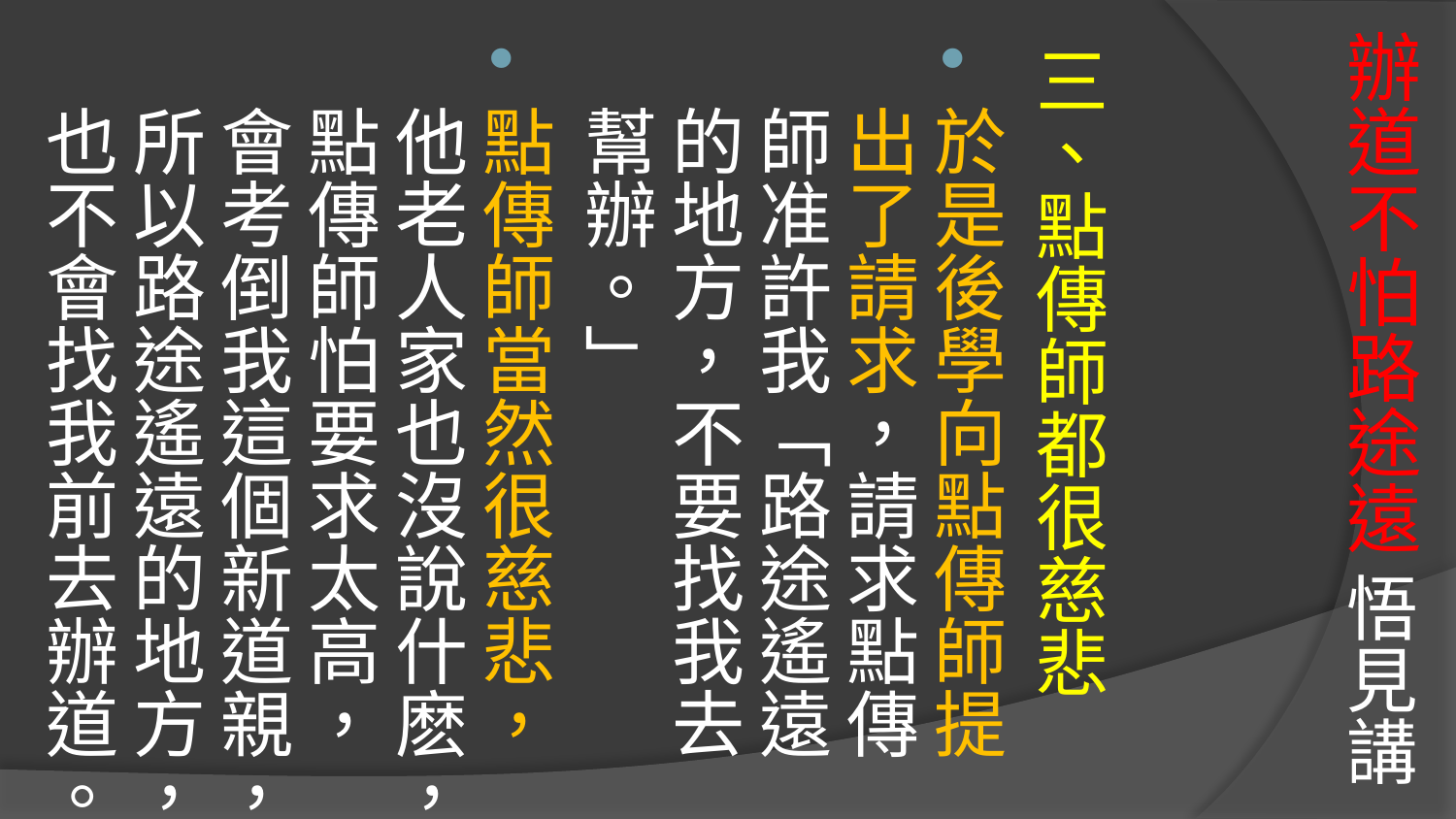

# 辦道不怕路途遠 悟見講
三、點傳師都很慈悲
於是後學向點傳師提出了請求，請求點傳師准許我「路途遙遠的地方，不要找我去幫辦。」
點傳師當然很慈悲，他老人家也沒說什麽，點傳師怕要求太高，會考倒我這個新道親，所以路途遙遠的地方，也不會找我前去辦道。